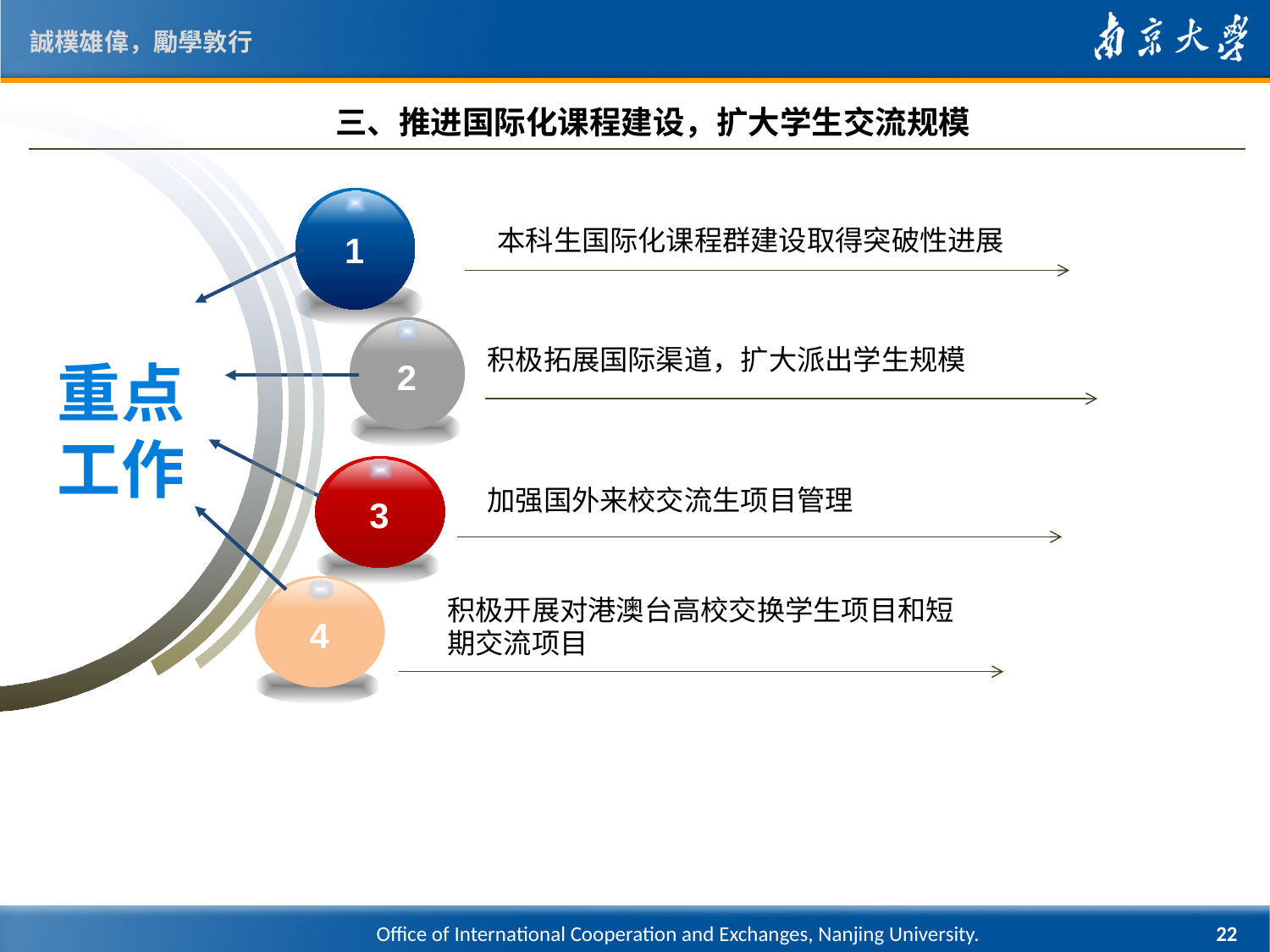

三、推进国际化课程建设，扩大学生交流规模

1
本科生国际化课程群建设取得突破性进展

2

积极拓展国际渠道，扩大派出学生规模
重点工作

3

加强国外来校交流生项目管理

4

积极开展对港澳台高校交换学生项目和短期交流项目